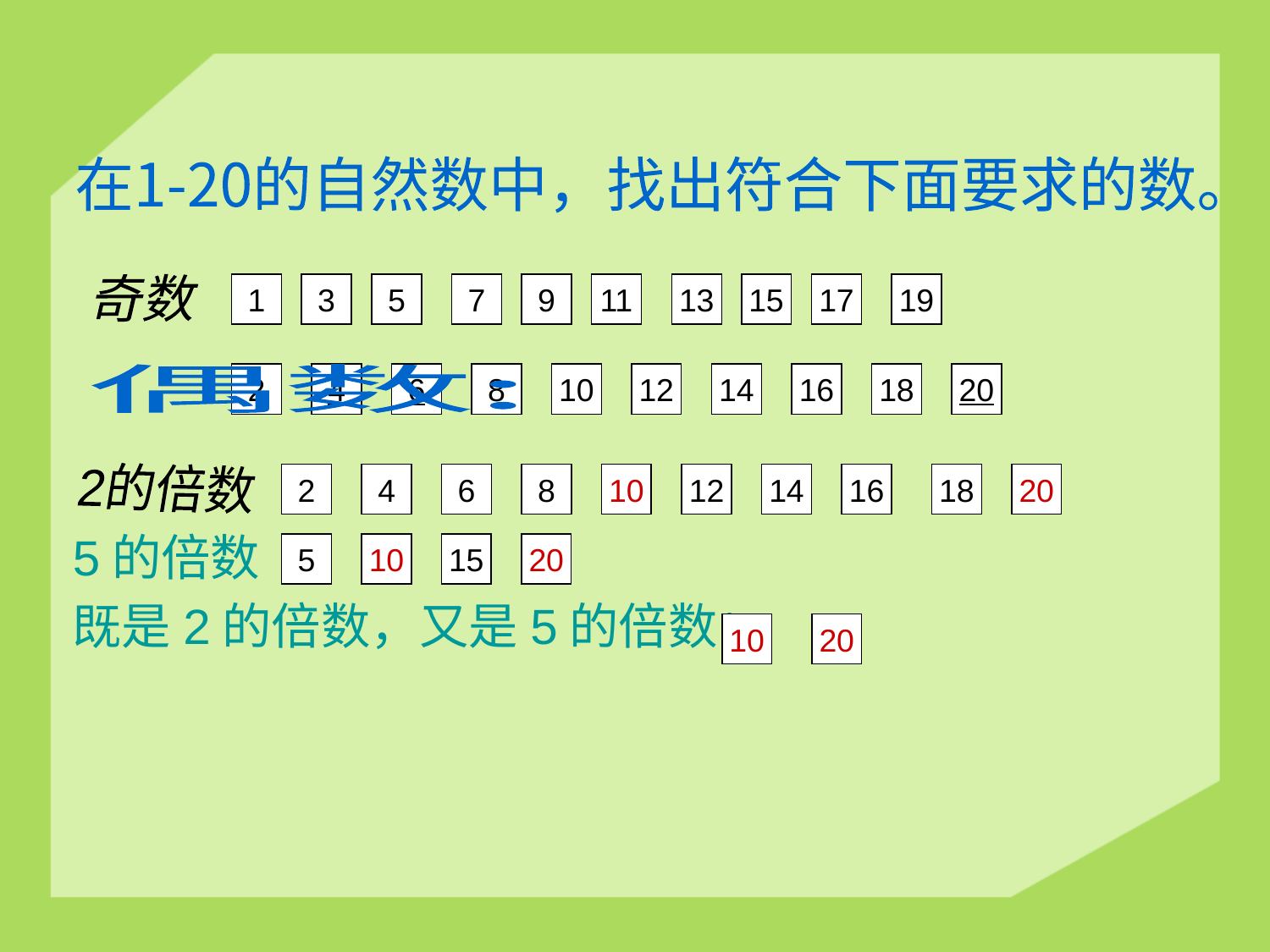

在1-20的自然数中，找出符合下面要求的数。

5的倍数
既是2的倍数，又是5的倍数：
奇数
1
3
5
7
9
11
13
15
17
19
偶数:
2
4
6
8
10
12
14
16
18
20
2的倍数
2
4
6
8
10
10
12
14
16
18
20
20
5
10
10
15
20
20
10
20